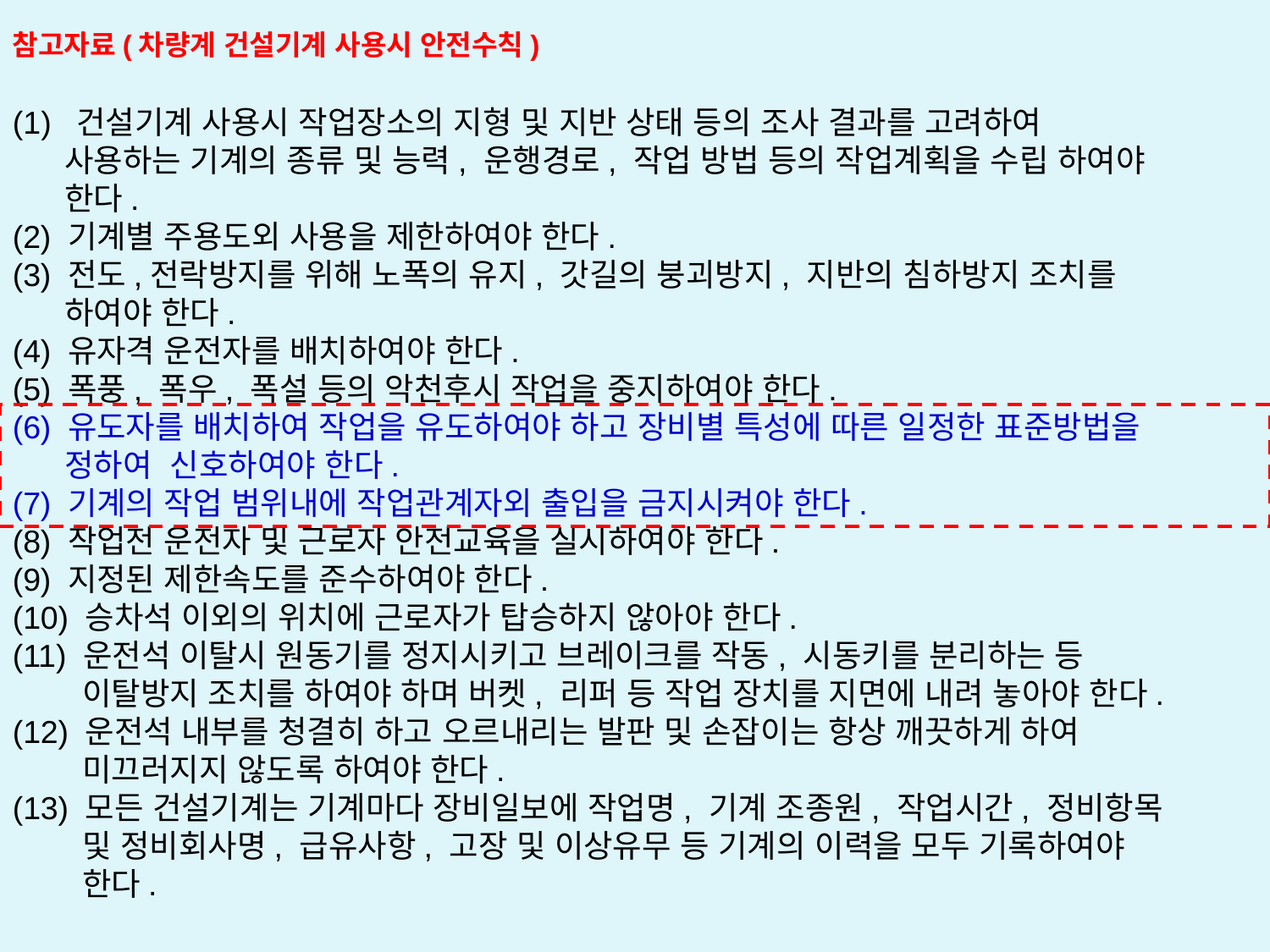

참고자료(차량계 건설기계 사용시 안전수칙)
 건설기계 사용시 작업장소의 지형 및 지반 상태 등의 조사 결과를 고려하여
     사용하는 기계의 종류 및 능력, 운행경로, 작업 방법 등의 작업계획을 수립 하여야
     한다.
(2) 기계별 주용도외 사용을 제한하여야 한다.
(3) 전도,전락방지를 위해 노폭의 유지, 갓길의 붕괴방지, 지반의 침하방지 조치를
     하여야 한다.
(4) 유자격 운전자를 배치하여야 한다.
(5) 폭풍, 폭우, 폭설 등의 악천후시 작업을 중지하여야 한다.
(6) 유도자를 배치하여 작업을 유도하여야 하고 장비별 특성에 따른 일정한 표준방법을
     정하여  신호하여야 한다.
(7) 기계의 작업 범위내에 작업관계자외 출입을 금지시켜야 한다.
(8) 작업전 운전자 및 근로자 안전교육을 실시하여야 한다.
(9) 지정된 제한속도를 준수하여야 한다.
(10) 승차석 이외의 위치에 근로자가 탑승하지 않아야 한다.
(11) 운전석 이탈시 원동기를 정지시키고 브레이크를 작동, 시동키를 분리하는 등
       이탈방지 조치를 하여야 하며 버켓, 리퍼 등 작업 장치를 지면에 내려 놓아야 한다.
(12) 운전석 내부를 청결히 하고 오르내리는 발판 및 손잡이는 항상 깨끗하게 하여
       미끄러지지 않도록 하여야 한다.
(13) 모든 건설기계는 기계마다 장비일보에 작업명, 기계 조종원, 작업시간, 정비항목
       및 정비회사명, 급유사항, 고장 및 이상유무 등 기계의 이력을 모두 기록하여야
       한다.